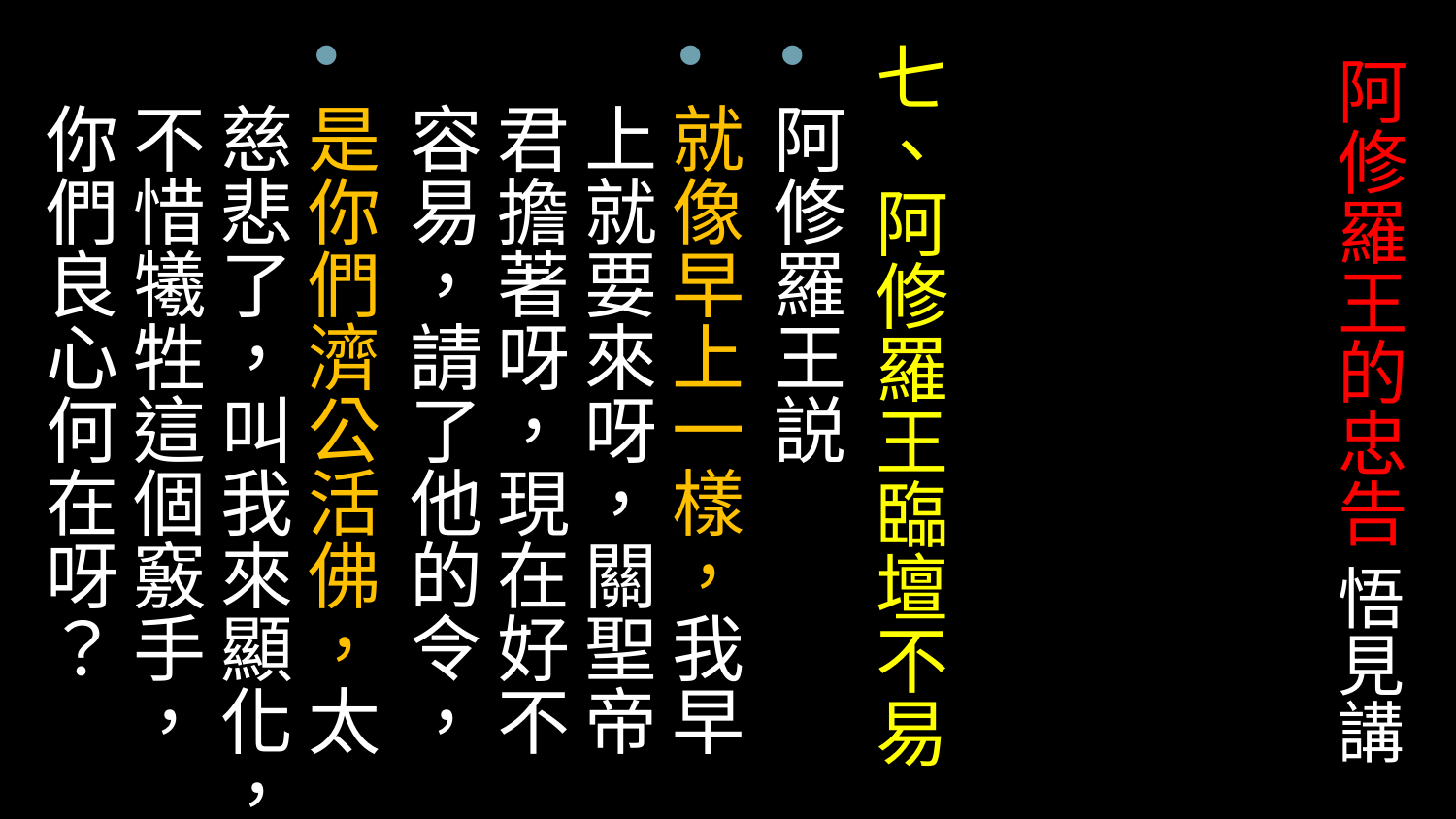

七、阿修羅王臨壇不易
阿修羅王説
就像早上一樣，我早上就要來呀，關聖帝君擔著呀，現在好不容易，請了他的令，
是你們濟公活佛，太慈悲了，叫我來顯化，不惜犧牲這個竅手，你們良心何在呀？
# 阿修羅王的忠告 悟見講